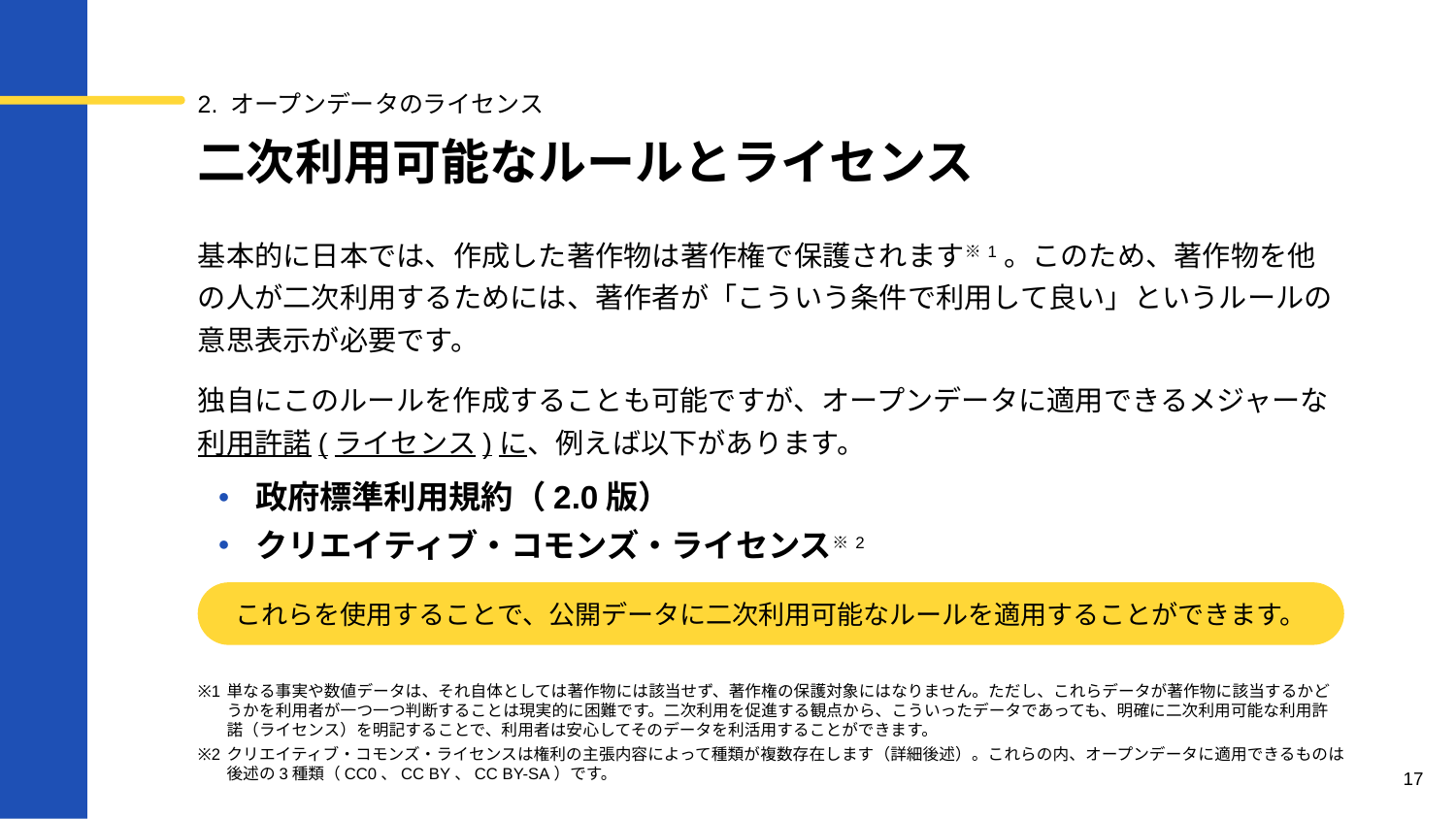

2. オープンデータのライセンス
# 二次利用可能なルールとライセンス
基本的に日本では、作成した著作物は著作権で保護されます※1。このため、著作物を他の人が二次利用するためには、著作者が「こういう条件で利用して良い」というルールの意思表示が必要です。
独自にこのルールを作成することも可能ですが、オープンデータに適用できるメジャーな利用許諾(ライセンス)に、例えば以下があります。
政府標準利用規約（2.0版）
クリエイティブ・コモンズ・ライセンス※2
これらを使用することで、公開データに二次利用可能なルールを適用することができます。
※1	単なる事実や数値データは、それ自体としては著作物には該当せず、著作権の保護対象にはなりません。ただし、これらデータが著作物に該当するかどうかを利用者が一つ一つ判断することは現実的に困難です。二次利用を促進する観点から、こういったデータであっても、明確に二次利用可能な利用許諾（ライセンス）を明記することで、利用者は安心してそのデータを利活用することができます。
※2	クリエイティブ・コモンズ・ライセンスは権利の主張内容によって種類が複数存在します（詳細後述）。これらの内、オープンデータに適用できるものは後述の3種類（CC0、CC BY、CC BY-SA）です。
17